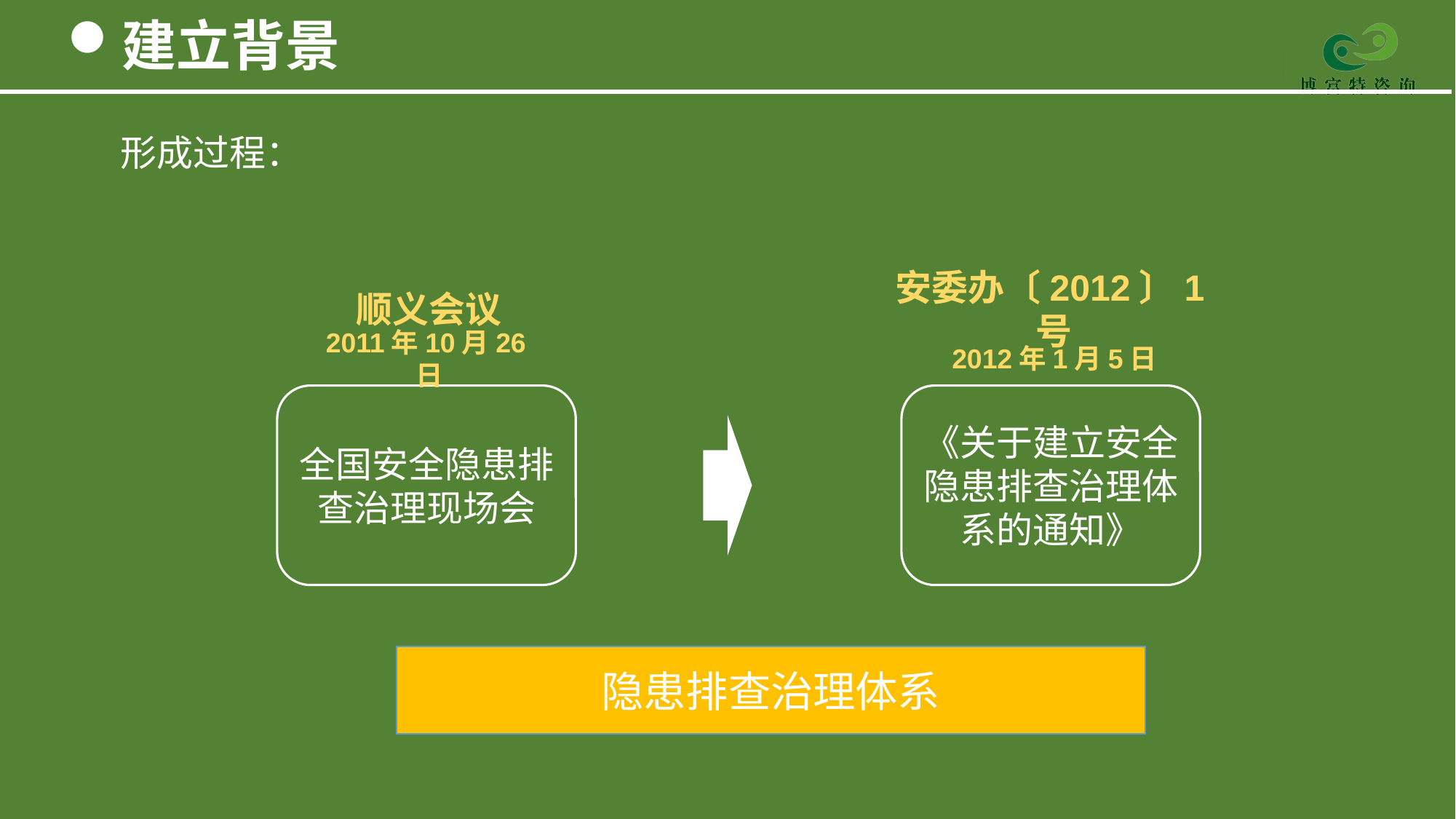

建立背景
形成过程：
顺义会议
2011年10月26日
全国安全隐患排查治理现场会
安委办〔2012〕1号
2012年1月5日
《关于建立安全隐患排查治理体系的通知》

隐患排查治理体系